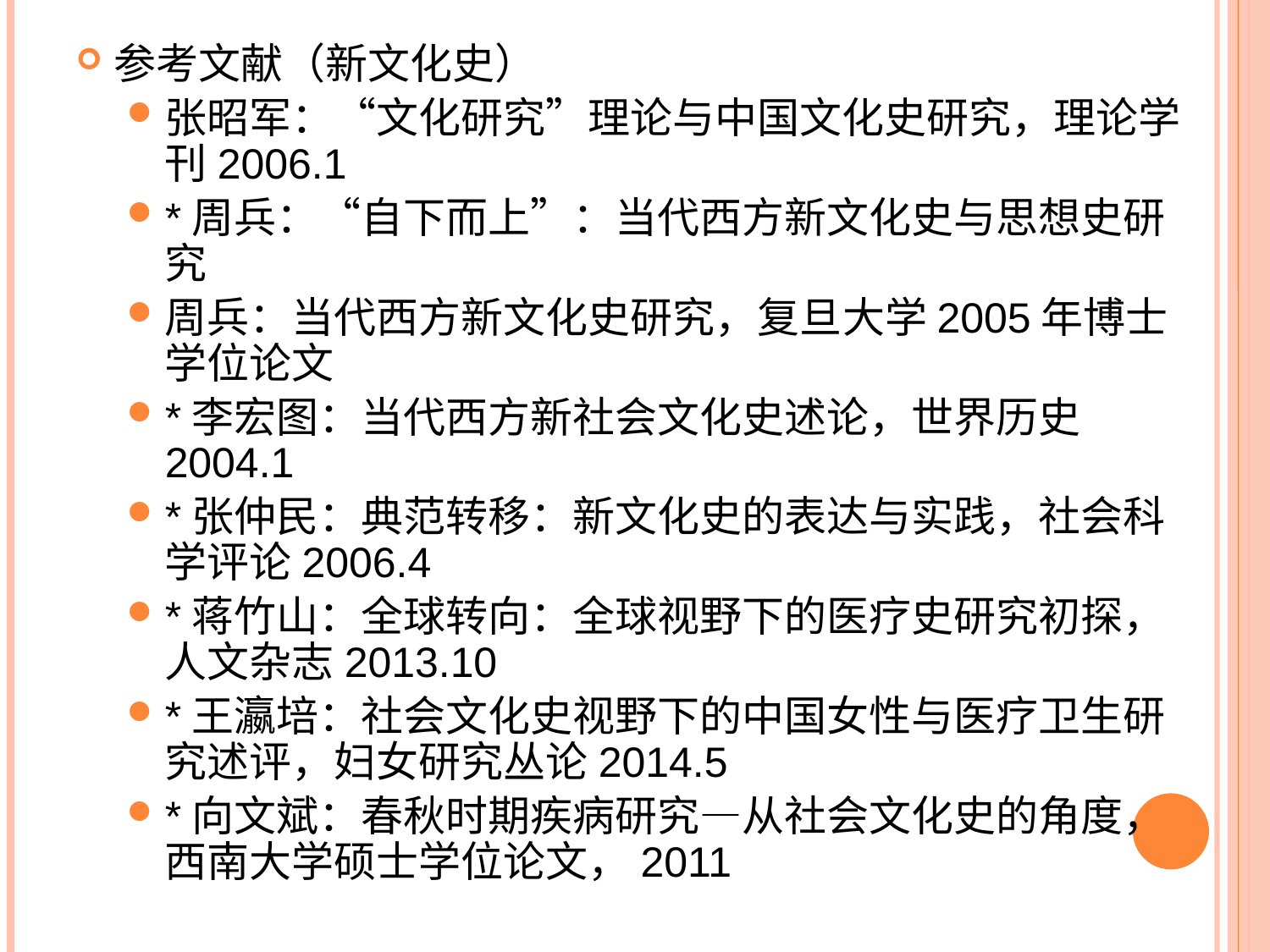

参考文献（新文化史）
张昭军：“文化研究”理论与中国文化史研究，理论学刊2006.1
*周兵：“自下而上”：当代西方新文化史与思想史研究
周兵：当代西方新文化史研究，复旦大学2005年博士学位论文
*李宏图：当代西方新社会文化史述论，世界历史2004.1
*张仲民：典范转移：新文化史的表达与实践，社会科学评论2006.4
*蒋竹山：全球转向：全球视野下的医疗史研究初探，人文杂志2013.10
*王瀛培：社会文化史视野下的中国女性与医疗卫生研究述评，妇女研究丛论2014.5
*向文斌：春秋时期疾病研究—从社会文化史的角度，西南大学硕士学位论文，2011